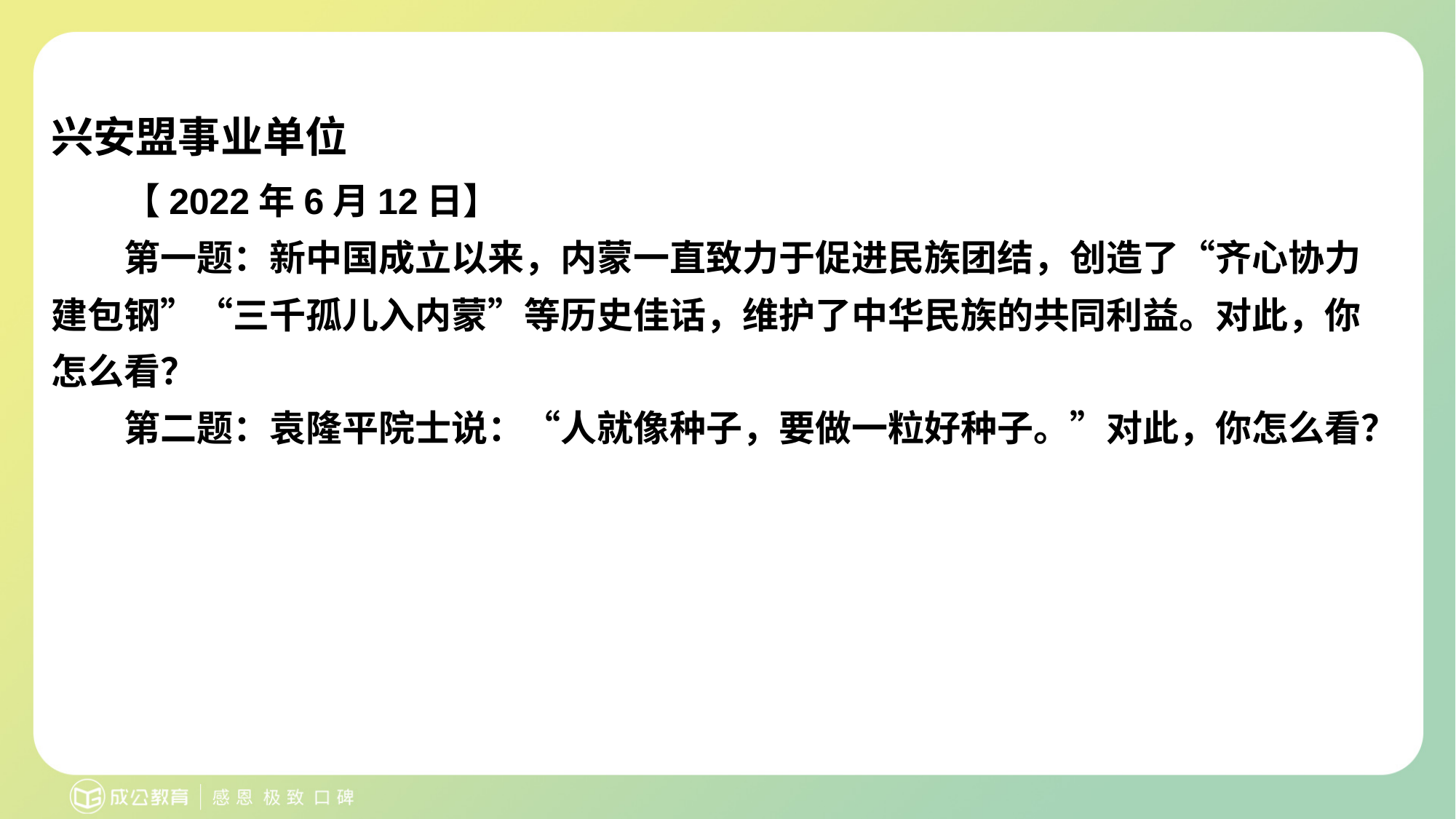

# 兴安盟事业单位
【2022年6月12日】
第一题：新中国成立以来，内蒙一直致力于促进民族团结，创造了“齐心协力建包钢”“三千孤儿入内蒙”等历史佳话，维护了中华民族的共同利益。对此，你怎么看？
第二题：袁隆平院士说：“人就像种子，要做一粒好种子。”对此，你怎么看？